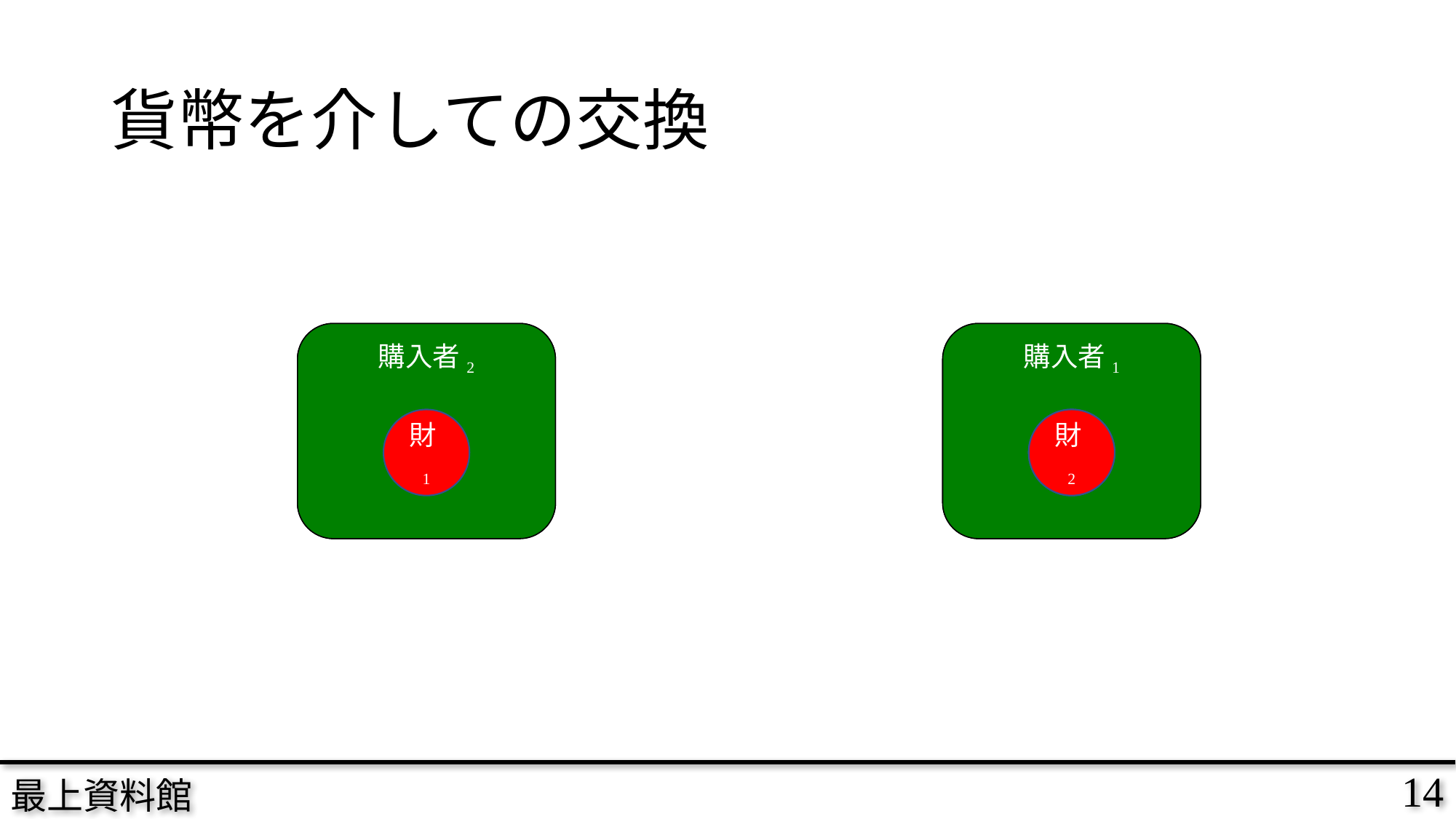

# 貨幣を介しての交換
販売者1
購入者2
販売者2
購入者1
財1
貨幣
財2